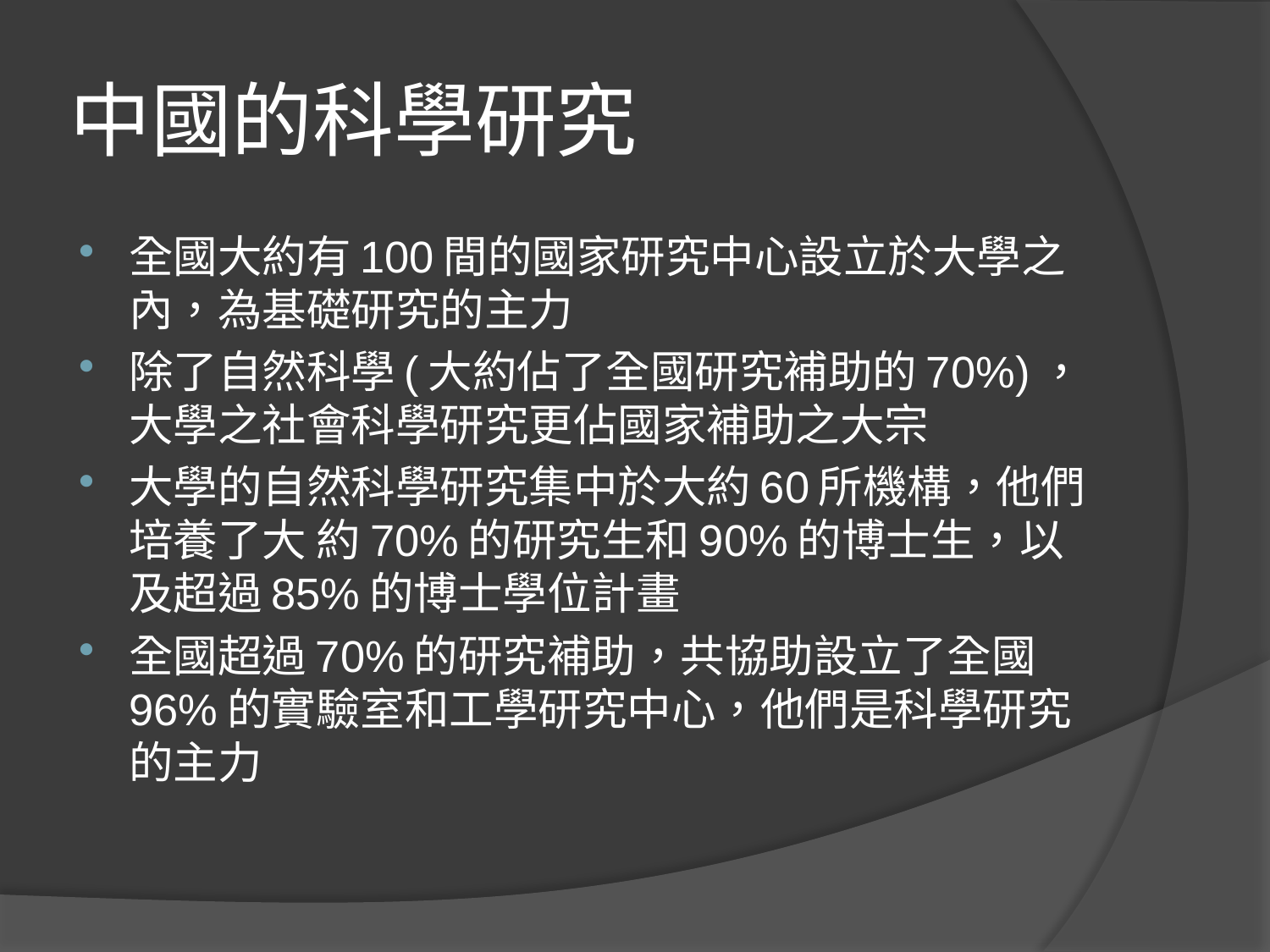

# 中國的科學研究
全國大約有100間的國家研究中心設立於大學之內，為基礎研究的主力
除了自然科學(大約佔了全國研究補助的70%)，大學之社會科學研究更佔國家補助之大宗
大學的自然科學研究集中於大約60所機構，他們培養了大 約70%的研究生和90%的博士生，以及超過85%的博士學位計畫
全國超過70%的研究補助，共協助設立了全國96%的實驗室和工學研究中心，他們是科學研究的主力